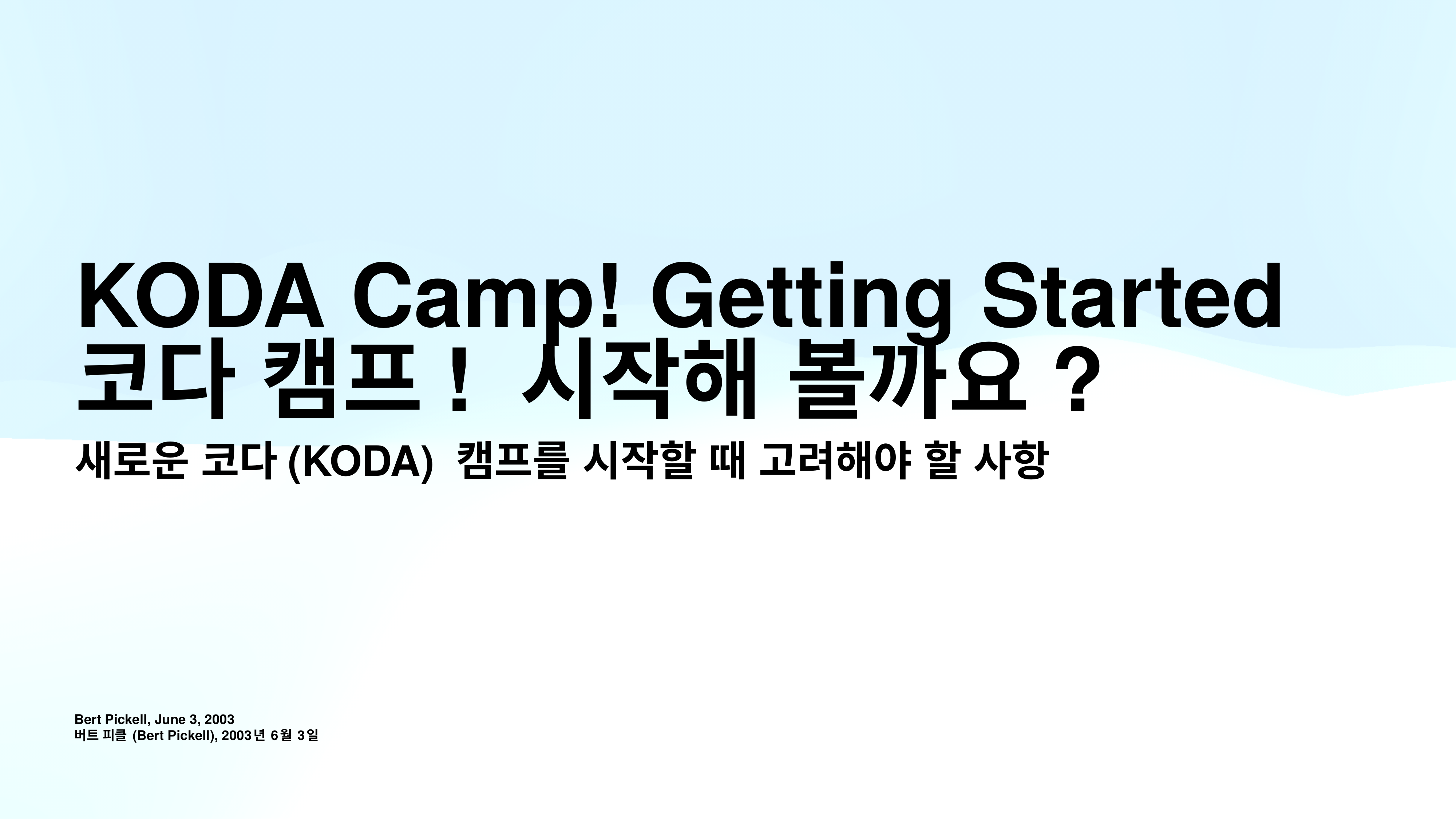

KODA Camp! Getting Started
코다 캠프! 시작해 볼까요?
새로운 코다(KODA) 캠프를 시작할 때 고려해야 할 사항

Bert Pickell, June 3, 2003
버트 피클 (Bert Pickell), 2003년 6월 3일